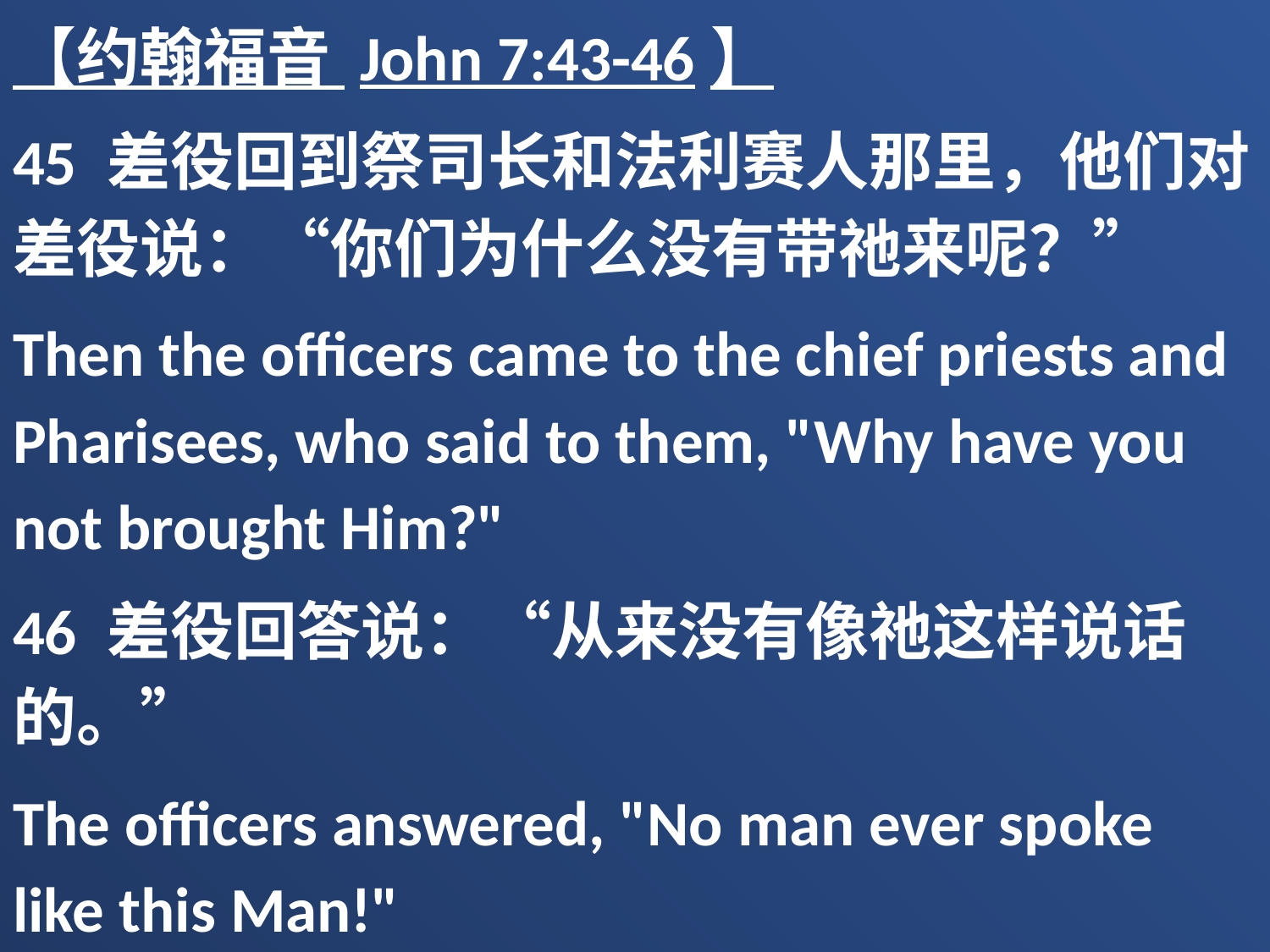

【约翰福音 John 7:43-46】
45 差役回到祭司长和法利赛人那里，他们对差役说：“你们为什么没有带祂来呢？”
Then the officers came to the chief priests and Pharisees, who said to them, "Why have you not brought Him?"
46 差役回答说：“从来没有像祂这样说话的。”
The officers answered, "No man ever spoke like this Man!"